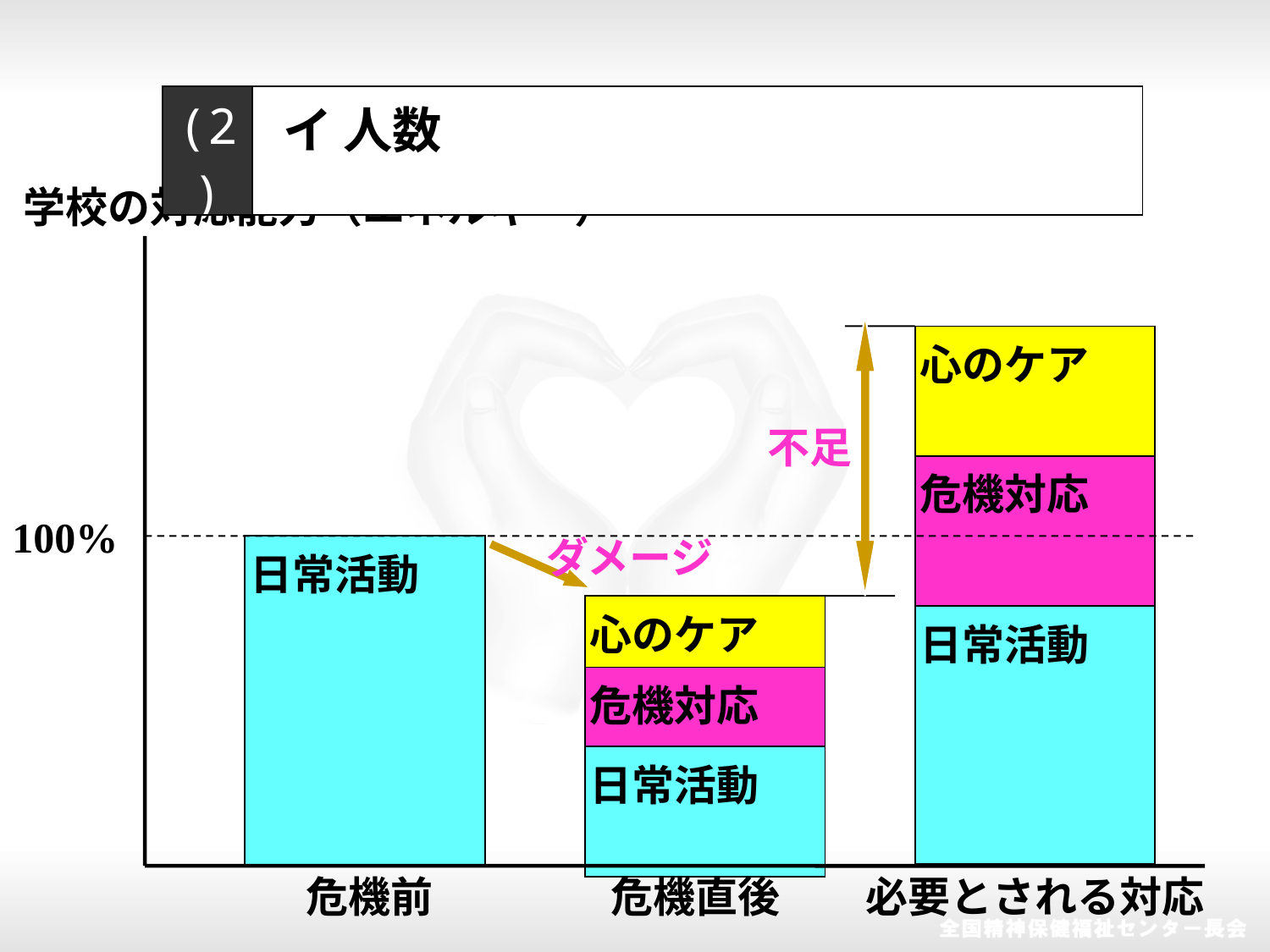

| (2) | イ 人数 |
| --- | --- |
学校の対応能力（エネルギー）

| 心のケア |
| --- |
| 危機対応 |
| 日常活動 |
不足
100%
ダメージ

| 日常活動 |
| --- |

| 心のケア |
| --- |
| 危機対応 |
| 日常活動 |

危機前
危機直後
必要とされる対応